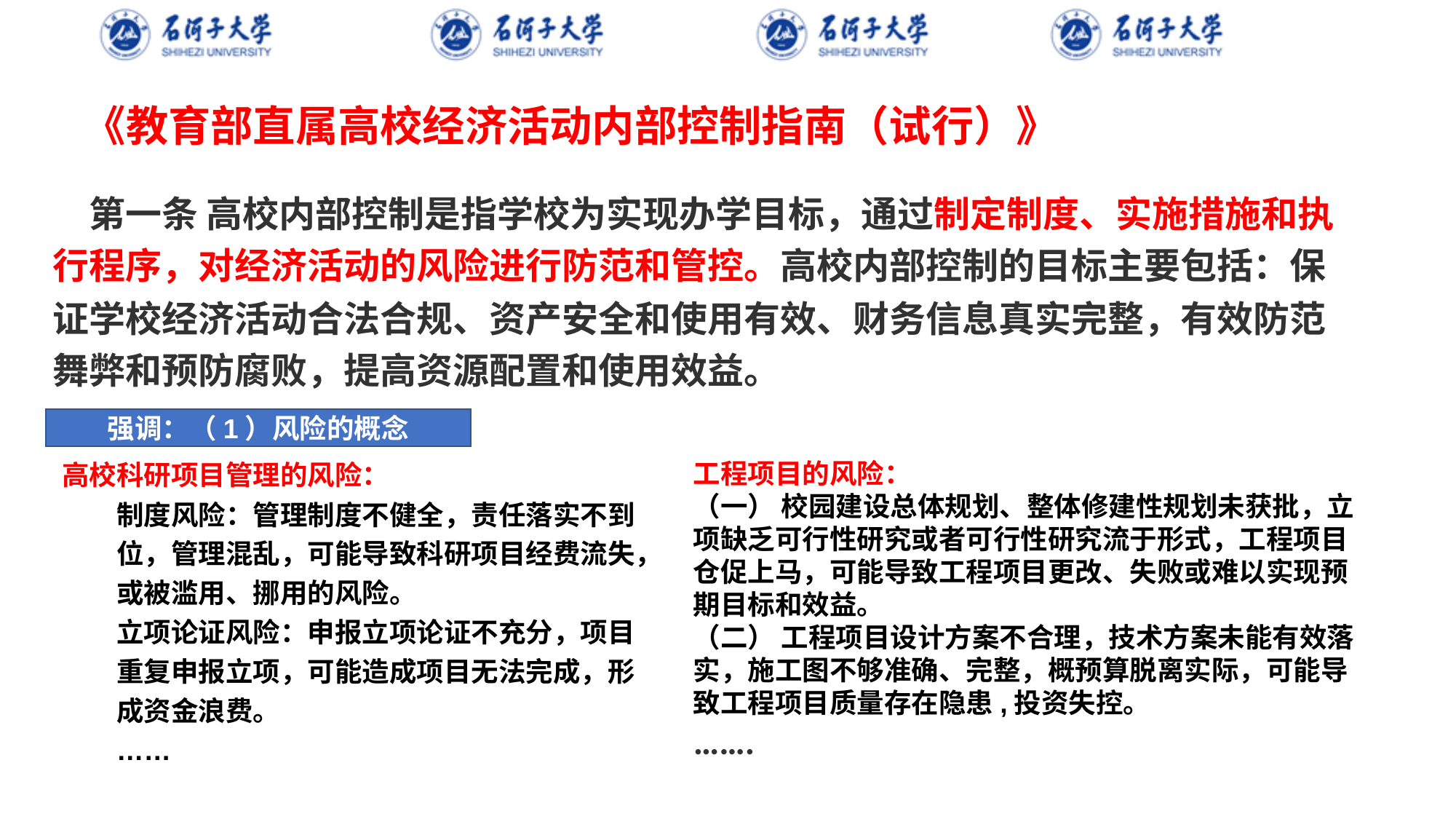

# 《教育部直属高校经济活动内部控制指南（试行）》
第一条 高校内部控制是指学校为实现办学目标，通过制定制度、实施措施和执行程序，对经济活动的风险进行防范和管控。高校内部控制的目标主要包括：保证学校经济活动合法合规、资产安全和使用有效、财务信息真实完整，有效防范舞弊和预防腐败，提高资源配置和使用效益。
强调：（1）风险的概念
高校科研项目管理的风险：
制度风险：管理制度不健全，责任落实不到位，管理混乱，可能导致科研项目经费流失，或被滥用、挪用的风险。
立项论证风险：申报立项论证不充分，项目重复申报立项，可能造成项目无法完成，形成资金浪费。
……
工程项目的风险：
（一） 校园建设总体规划、整体修建性规划未获批，立项缺乏可行性研究或者可行性研究流于形式，工程项目仓促上马，可能导致工程项目更改、失败或难以实现预期目标和效益。
（二） 工程项目设计方案不合理，技术方案未能有效落实，施工图不够准确、完整，概预算脱离实际，可能导致工程项目质量存在隐患,投资失控。
…….